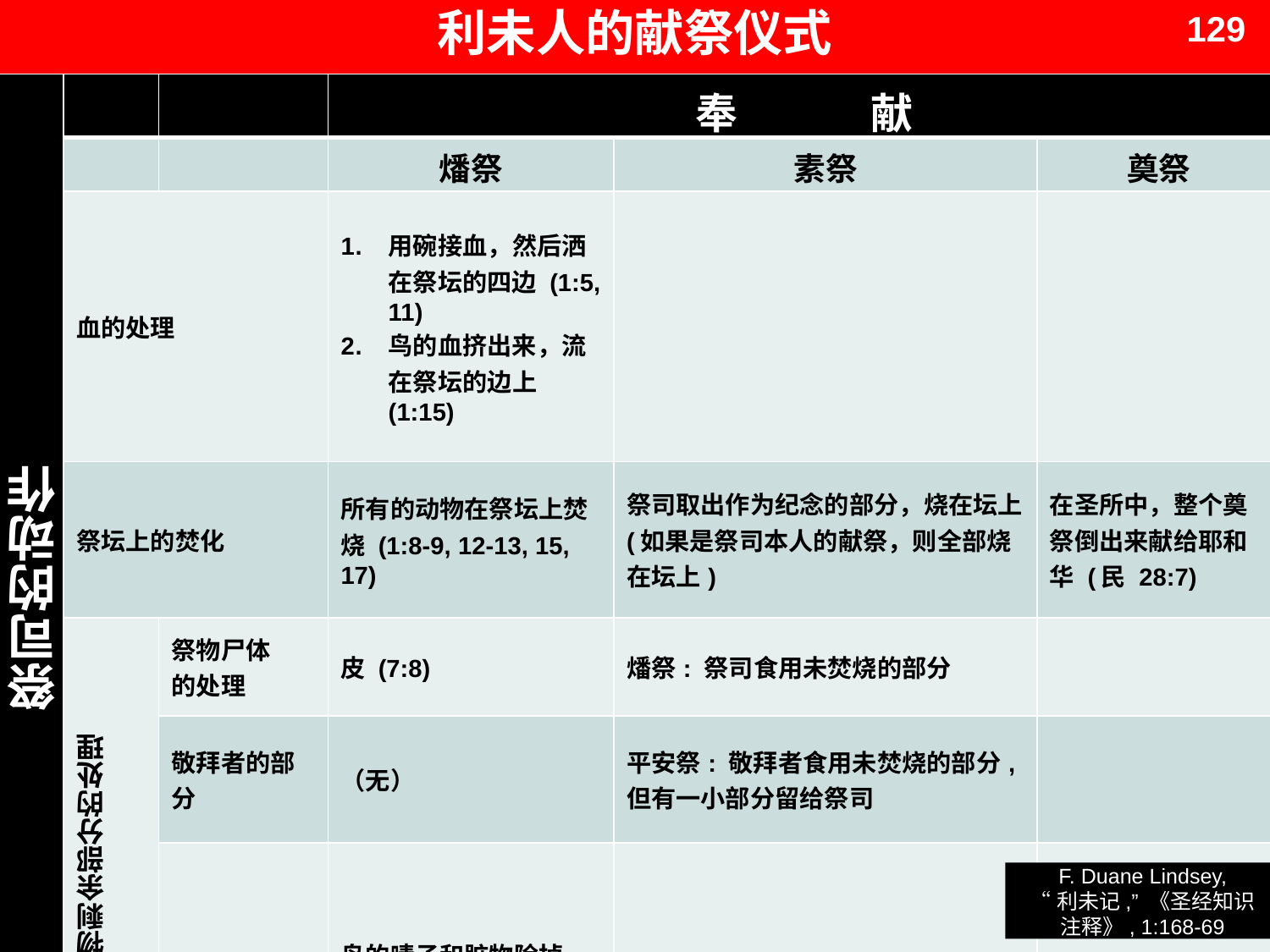

129
# 利未人的献祭仪式
| 祭司的动作 |  |  | 奉 献 |  |  |
| --- | --- | --- | --- | --- | --- |
|  |  |  | 燔祭 | 素祭 | 奠祭 |
|  | 血的处理 |  | 用碗接血，然后洒在祭坛的四边 (1:5, 11) 鸟的血挤出来，流在祭坛的边上 (1:15) |  |  |
|  | 祭坛上的焚化 |  | 所有的动物在祭坛上焚烧 (1:8-9, 12-13, 15, 17) | 祭司取出作为纪念的部分，烧在坛上 (如果是祭司本人的献祭，则全部烧在坛上) | 在圣所中，整个奠祭倒出来献给耶和华 (民 28:7) |
|  | 祭物剩余部分的处理 | 祭物尸体 的处理 | 皮 (7:8) | 燔祭: 祭司食用未焚烧的部分 |  |
|  |  | 敬拜者的部分 | （无） | 平安祭: 敬拜者食用未焚烧的部分, 但有一小部分留给祭司 |  |
|  |  | 剩余部分 | 鸟的嗉子和脏物除掉，丢在倒灰的地方 (1:16) |  |  |
F. Duane Lindsey,
“利未记,” 《圣经知识
注释》, 1:168-69